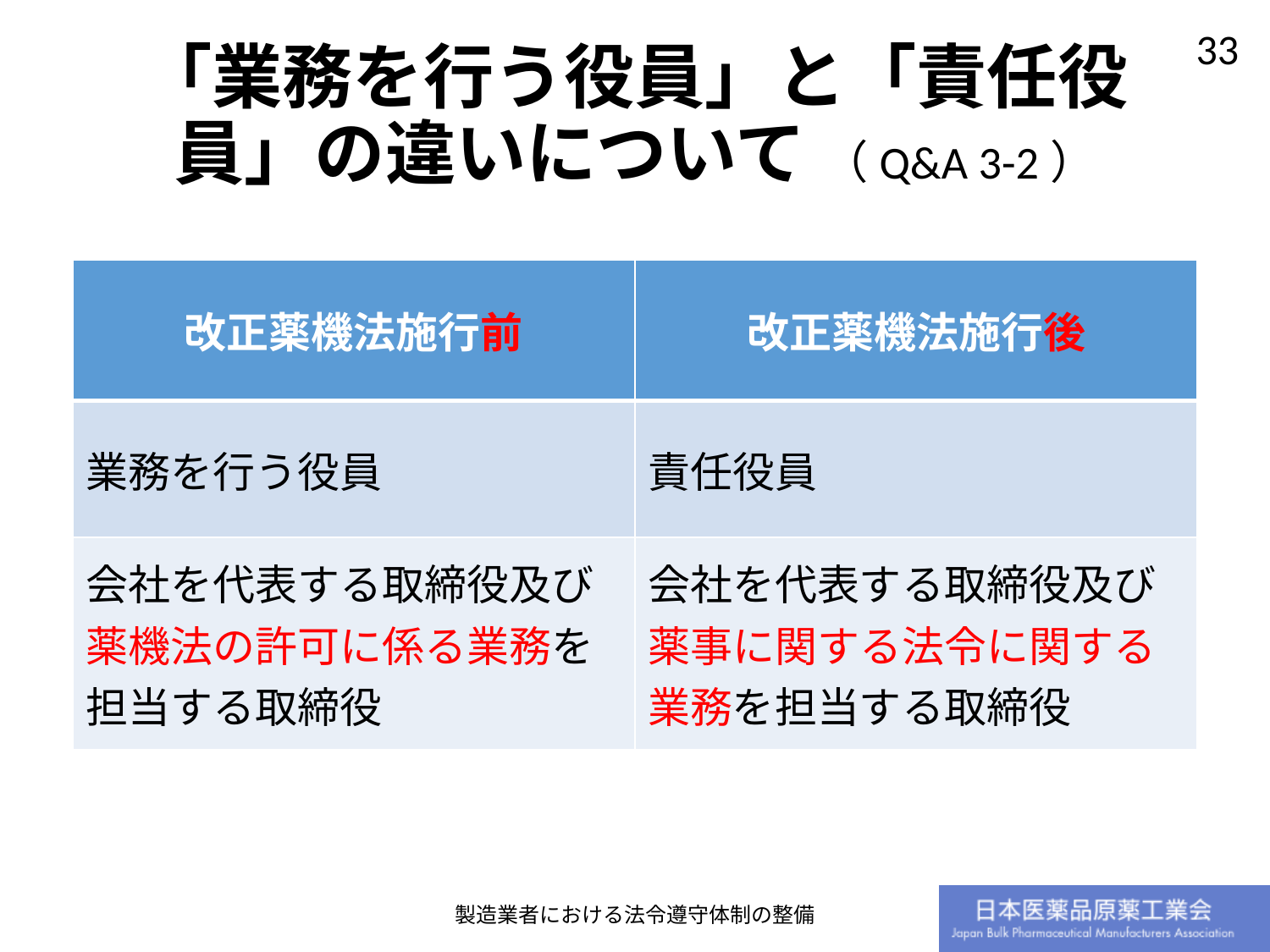

「業務を行う役員」と「責任役員」の違いについて （Q&A 3-2）
| 改正薬機法施行前 | 改正薬機法施行後 |
| --- | --- |
| 業務を行う役員 | 責任役員 |
| 会社を代表する取締役及び薬機法の許可に係る業務を担当する取締役 | 会社を代表する取締役及び薬事に関する法令に関する業務を担当する取締役 |
製造業者における法令遵守体制の整備